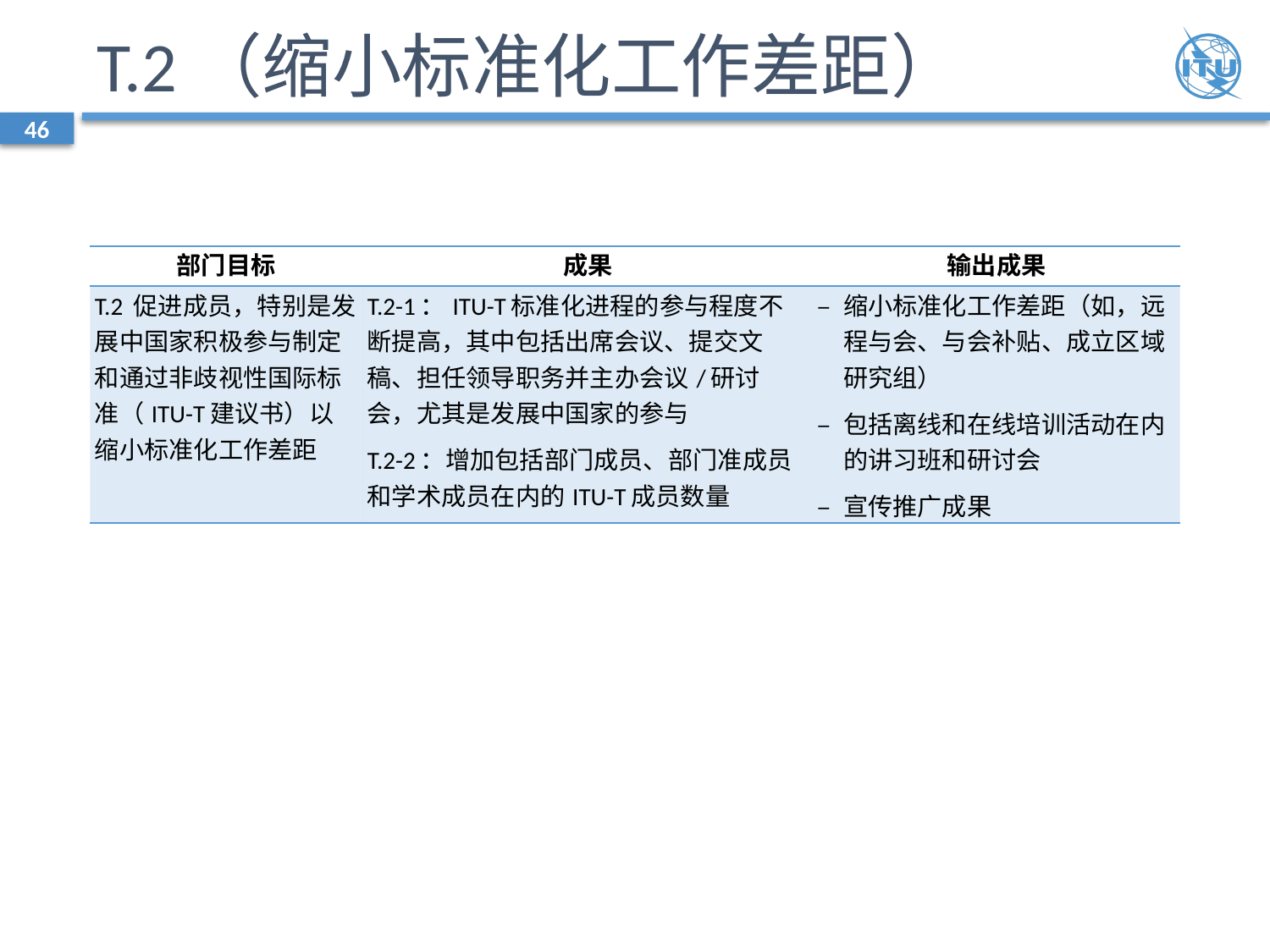

# T.2（缩小标准化工作差距）
46
| 部门目标 | 成果 | 输出成果 |
| --- | --- | --- |
| T.2 促进成员，特别是发展中国家积极参与制定和通过非歧视性国际标准（ITU-T建议书）以缩小标准化工作差距 | T.2-1：ITU-T标准化进程的参与程度不断提高，其中包括出席会议、提交文稿、担任领导职务并主办会议/研讨会，尤其是发展中国家的参与 T.2-2：增加包括部门成员、部门准成员和学术成员在内的ITU-T成员数量 | – 缩小标准化工作差距（如，远程与会、与会补贴、成立区域研究组） – 包括离线和在线培训活动在内的讲习班和研讨会 – 宣传推广成果 |